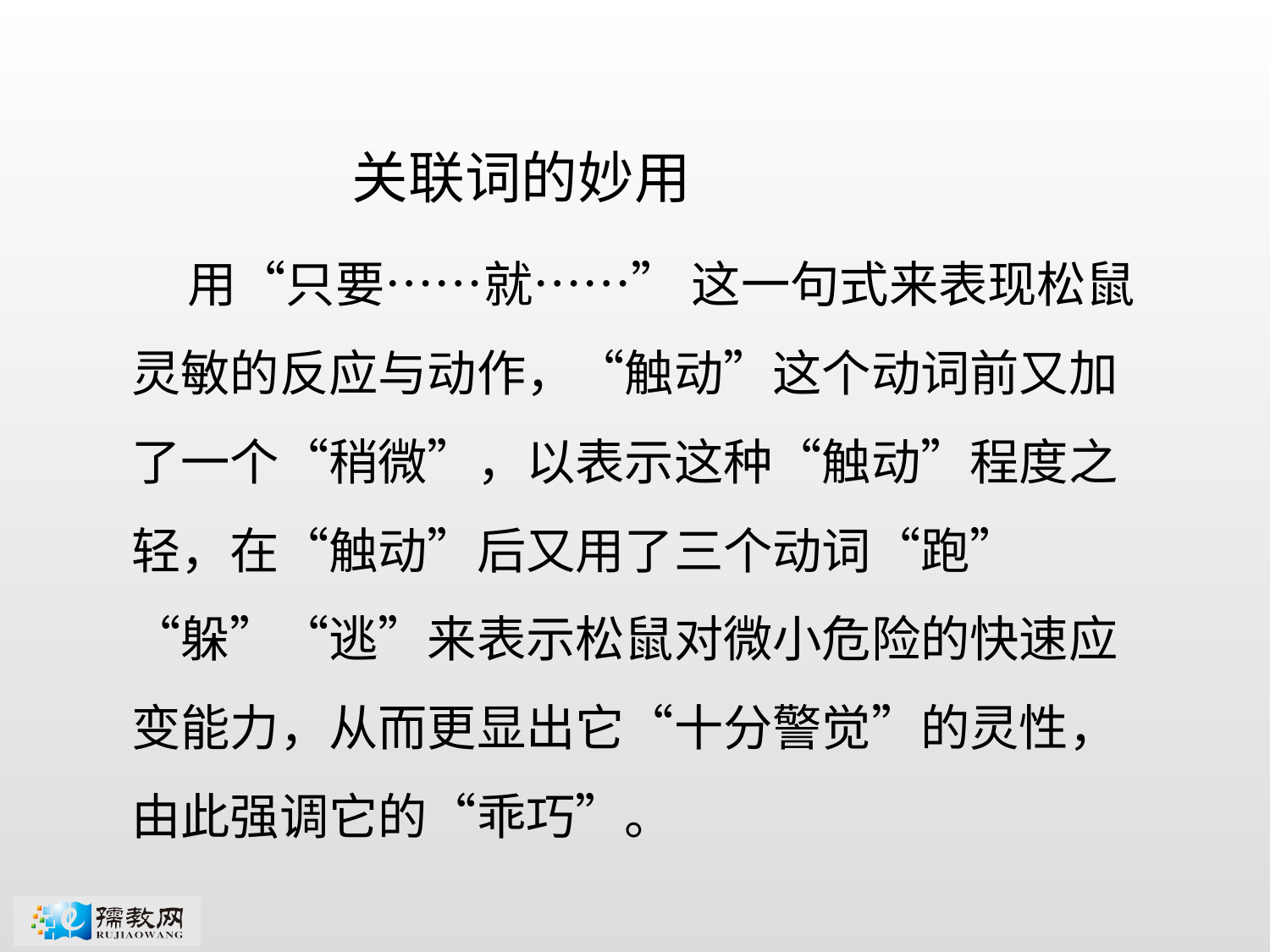

关联词的妙用
    用“只要……就……” 这一句式来表现松鼠灵敏的反应与动作，“触动”这个动词前又加了一个“稍微”，以表示这种“触动”程度之轻，在“触动”后又用了三个动词“跑”“躲”“逃”来表示松鼠对微小危险的快速应变能力，从而更显出它“十分警觉”的灵性，由此强调它的“乖巧”。